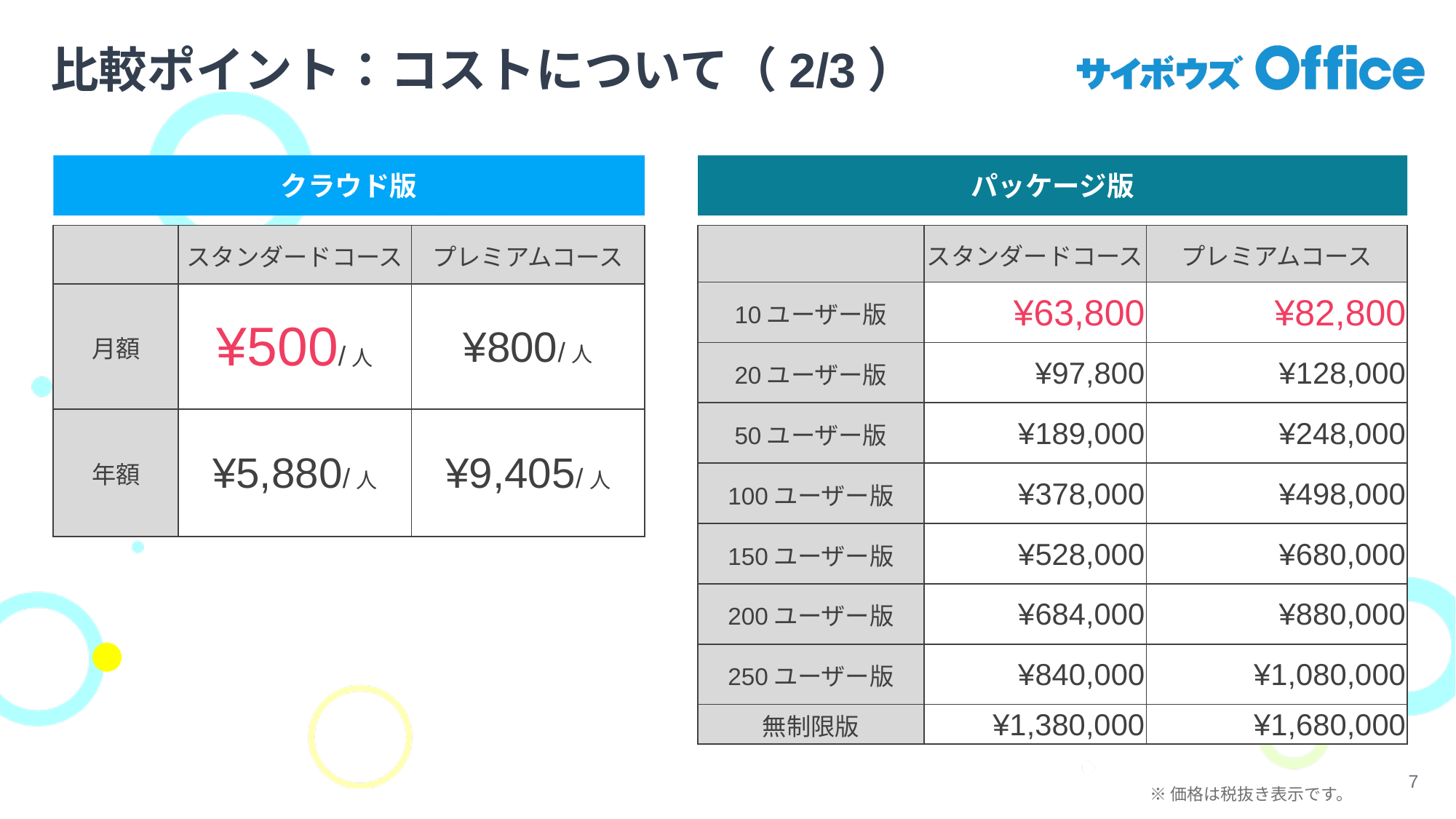

# 比較ポイント：コストについて（2/3）
クラウド版
パッケージ版
|  | スタンダードコース | プレミアムコース |
| --- | --- | --- |
| 月額 | ¥500/人 | ¥800/人 |
| 年額 | ¥5,880/人 | ¥9,405/人 |
|  | スタンダードコース | プレミアムコース |
| --- | --- | --- |
| 10ユーザー版 | ¥63,800 | ¥82,800 |
| 20ユーザー版 | ¥97,800 | ¥128,000 |
| 50ユーザー版 | ¥189,000 | ¥248,000 |
| 100ユーザー版 | ¥378,000 | ¥498,000 |
| 150ユーザー版 | ¥528,000 | ¥680,000 |
| 200ユーザー版 | ¥684,000 | ¥880,000 |
| 250ユーザー版 | ¥840,000 | ¥1,080,000 |
| 無制限版 | ¥1,380,000 | ¥1,680,000 |
7
※価格は税抜き表示です。